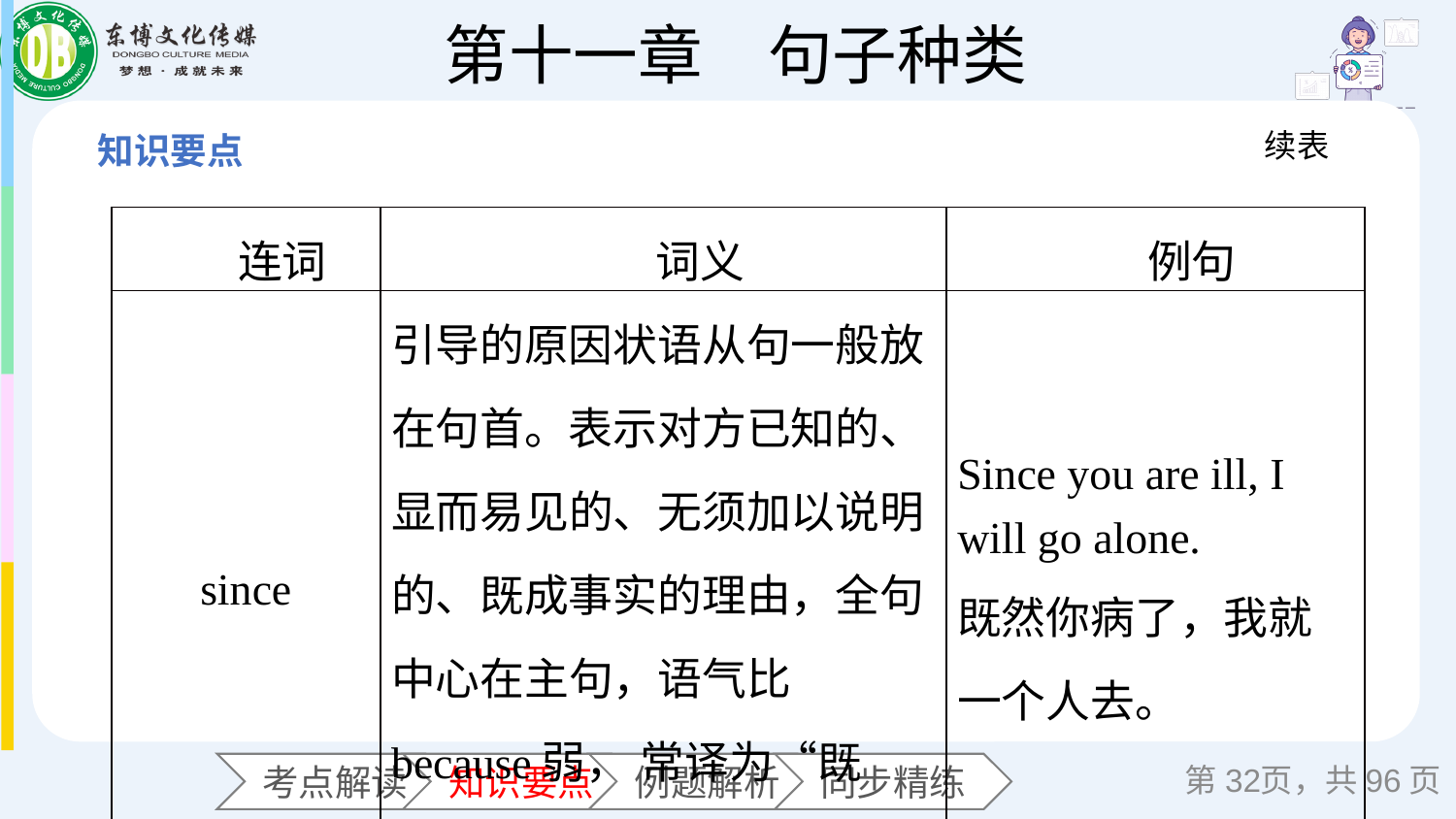

续表
| 连词 | 词义 | 例句 |
| --- | --- | --- |
| since | 引导的原因状语从句一般放在句首。表示对方已知的、显而易见的、无须加以说明的、既成事实的理由，全句中心在主句，语气比because弱， 常译为“既然” | Since you are ill, I will go alone. 既然你病了，我就一个人去。 |
第32页，共96页